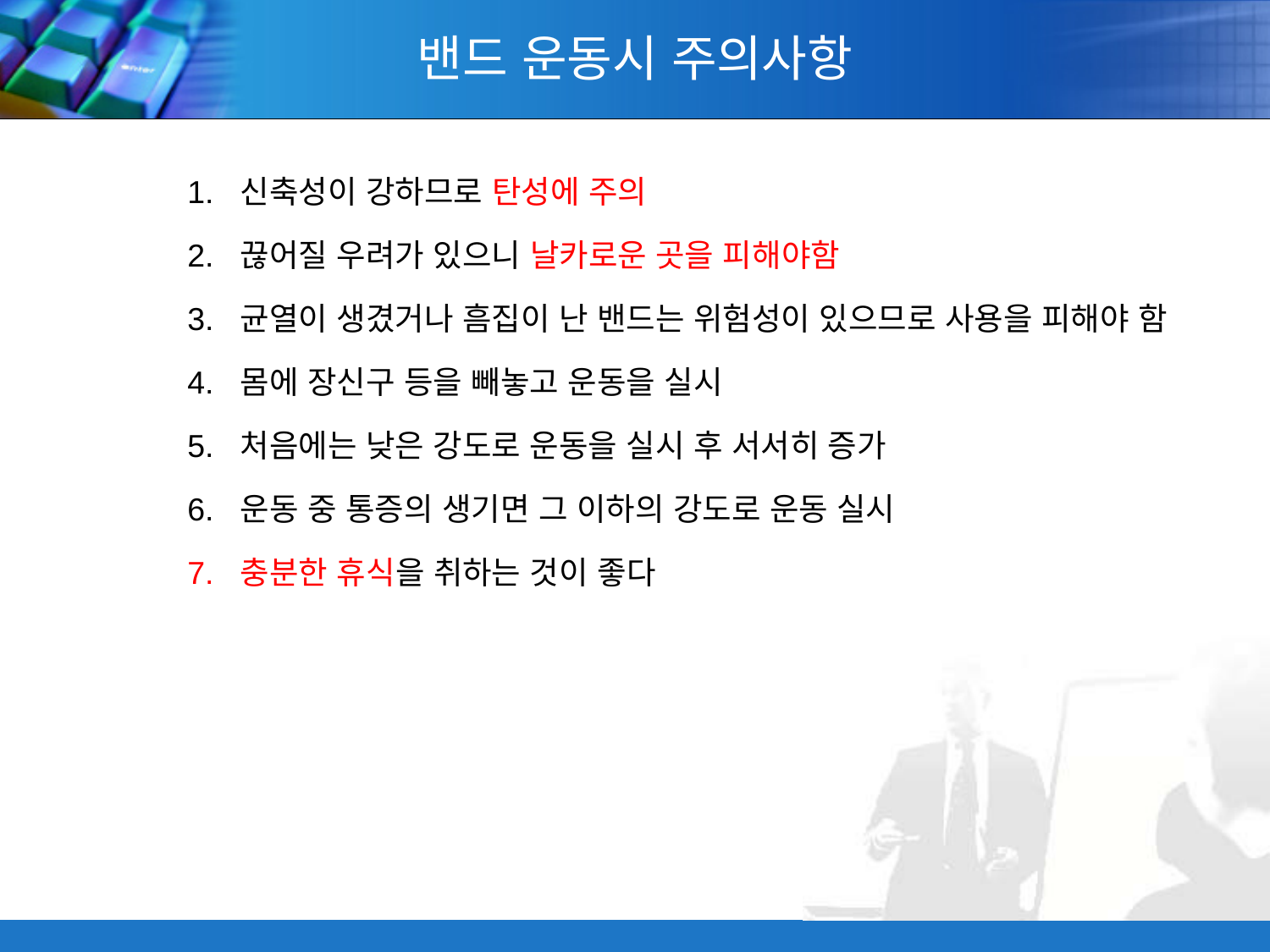

# 밴드 운동시 주의사항
신축성이 강하므로 탄성에 주의
끊어질 우려가 있으니 날카로운 곳을 피해야함
균열이 생겼거나 흠집이 난 밴드는 위험성이 있으므로 사용을 피해야 함
몸에 장신구 등을 빼놓고 운동을 실시
처음에는 낮은 강도로 운동을 실시 후 서서히 증가
운동 중 통증의 생기면 그 이하의 강도로 운동 실시
충분한 휴식을 취하는 것이 좋다